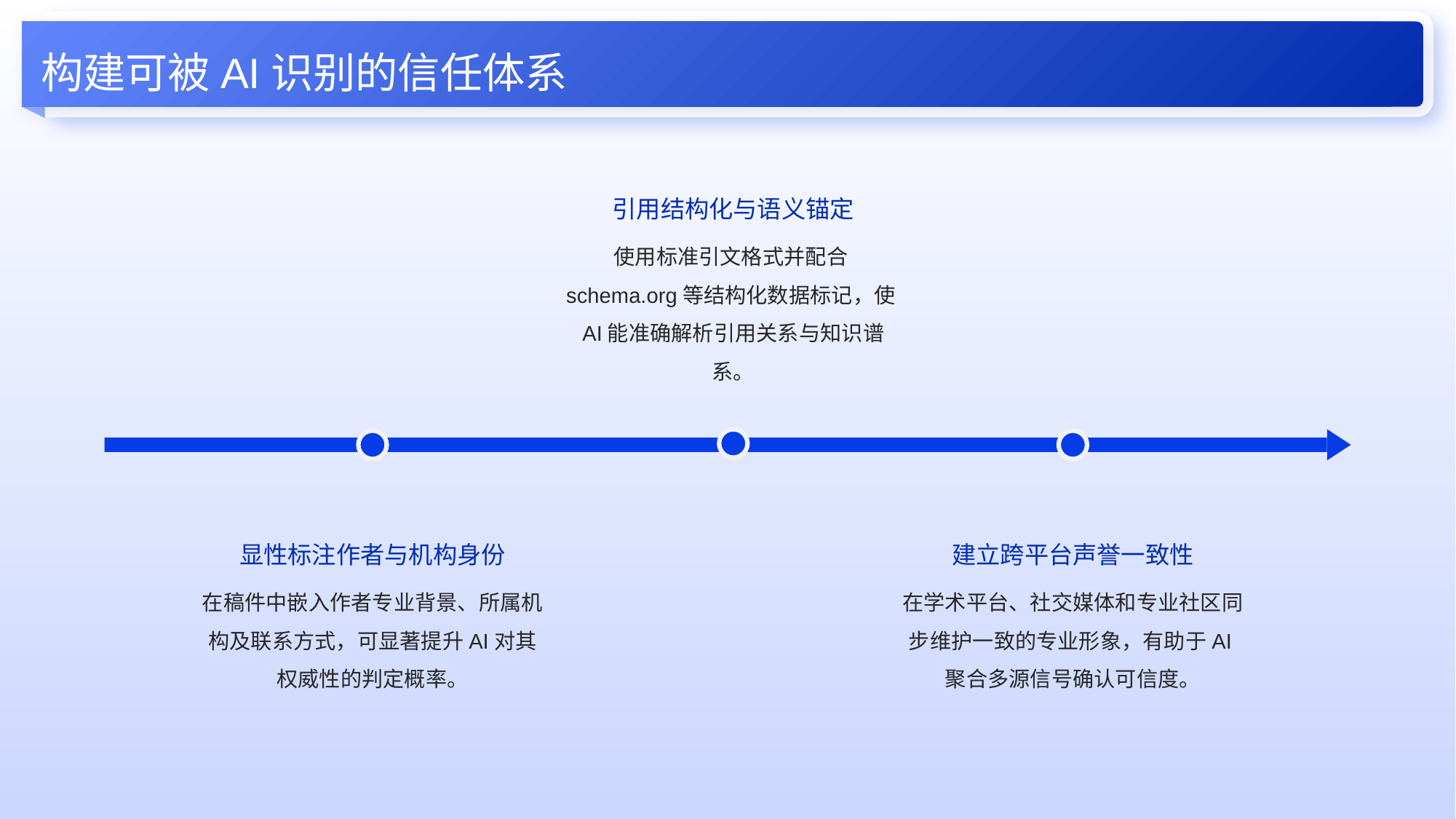

构建可被AI识别的信任体系

引用结构化与语义锚定
使用标准引文格式并配合schema.org等结构化数据标记，使AI能准确解析引用关系与知识谱系。

显性标注作者与机构身份
建立跨平台声誉一致性
在稿件中嵌入作者专业背景、所属机构及联系方式，可显著提升AI对其权威性的判定概率。
在学术平台、社交媒体和专业社区同步维护一致的专业形象，有助于AI聚合多源信号确认可信度。